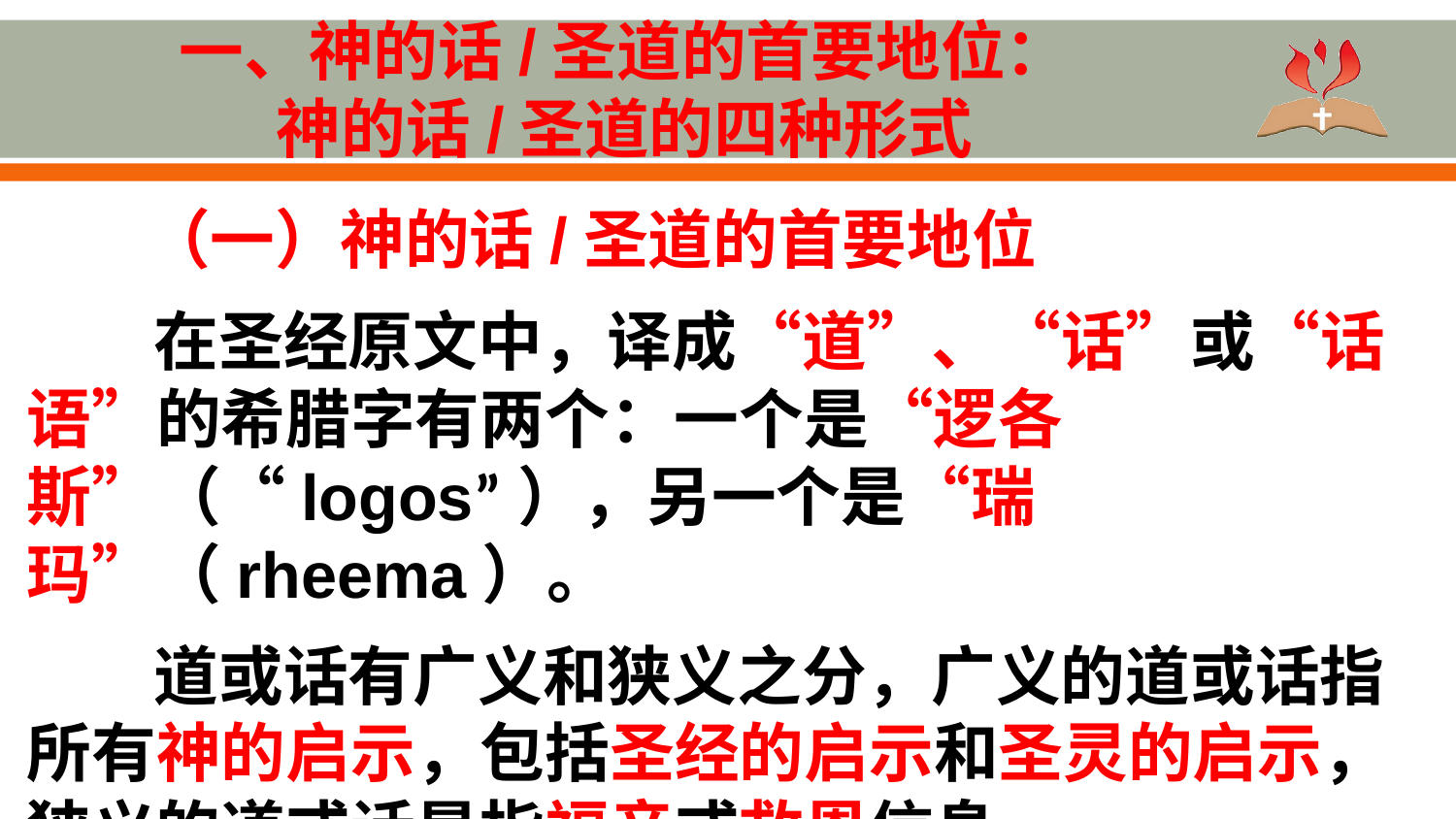

# 一、神的话/圣道的首要地位： 神的话/圣道的四种形式
       （一）神的话/圣道的首要地位
在圣经原文中，译成“道”、“话”或“话语”的希腊字有两个：一个是“逻各斯”（“logos”），另一个是“瑞玛”（rheema）。
道或话有广义和狭义之分，广义的道或话指所有神的启示，包括圣经的启示和圣灵的启示，狭义的道或话是指福音或救恩信息。

5